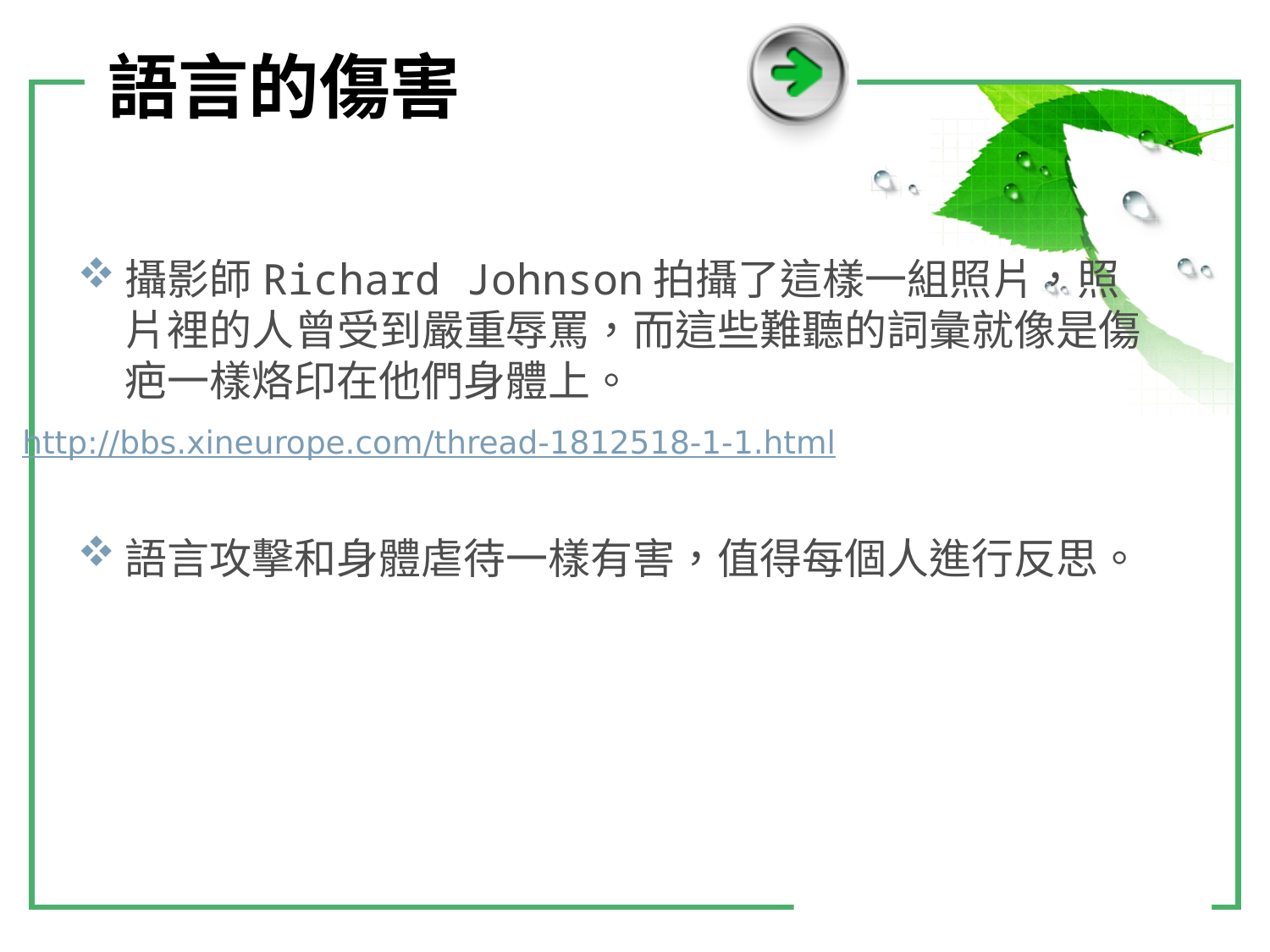

# 語言的傷害
攝影師Richard Johnson拍攝了這樣一組照片，照片裡的人曾受到嚴重辱罵，而這些難聽的詞彙就像是傷疤一樣烙印在他們身體上。

語言攻擊和身體虐待一樣有害，值得每個人進行反思。
http://bbs.xineurope.com/thread-1812518-1-1.html